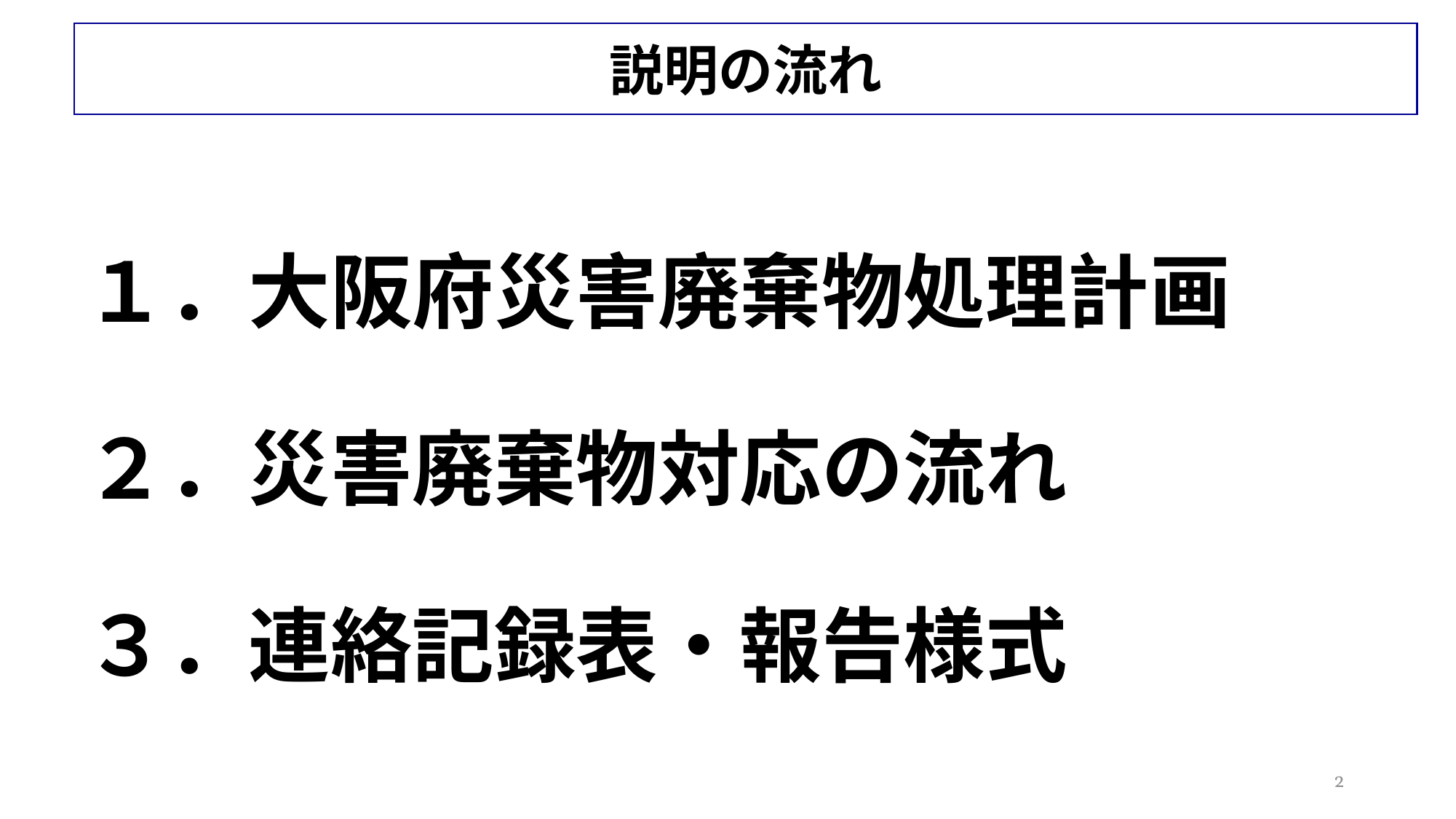

説明の流れ
# １．大阪府災害廃棄物処理計画 ２．災害廃棄物対応の流れ ３．連絡記録表・報告様式
2